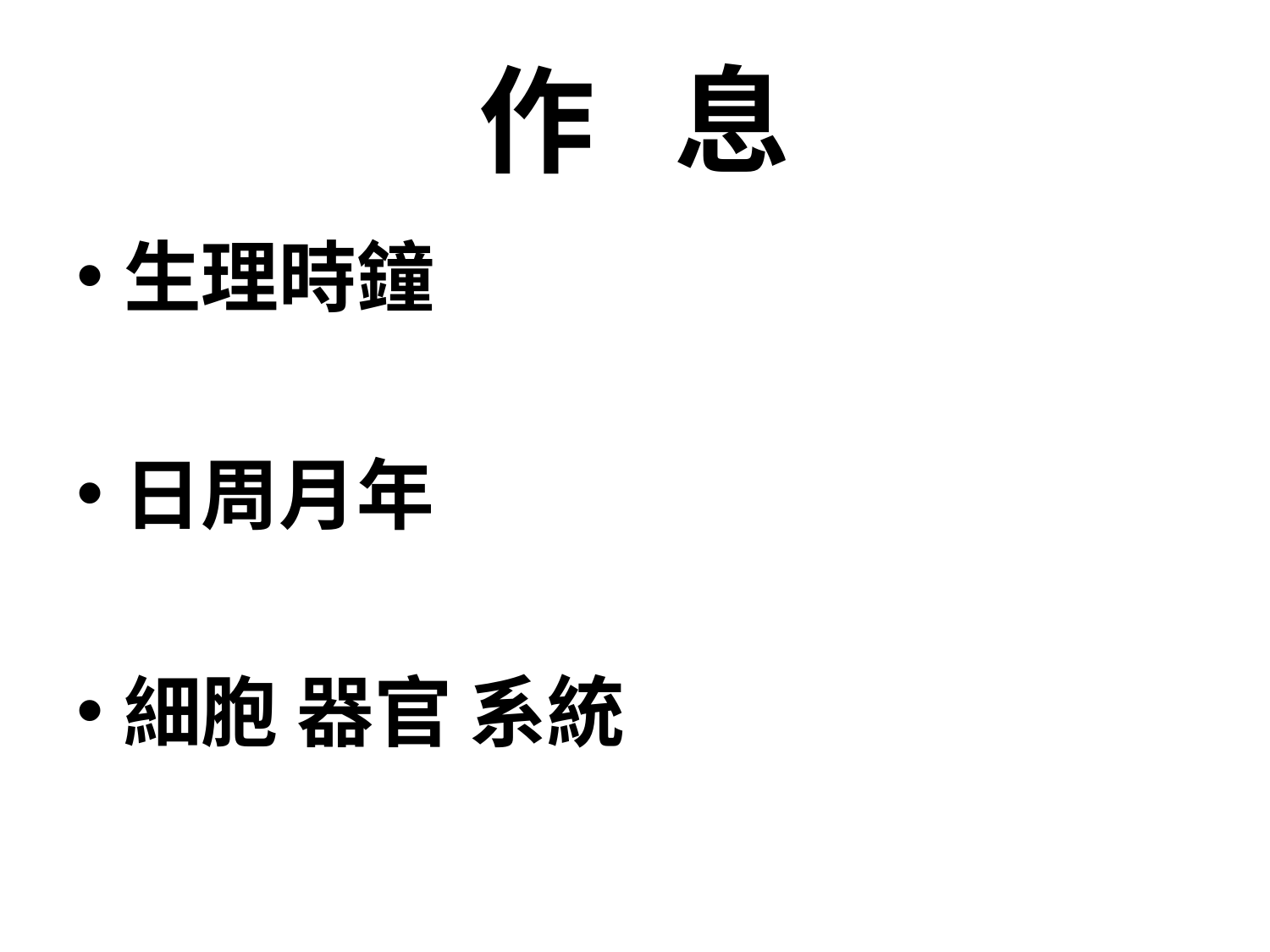

# 作   息
生理時鐘

日周月年

細胞 器官 系統